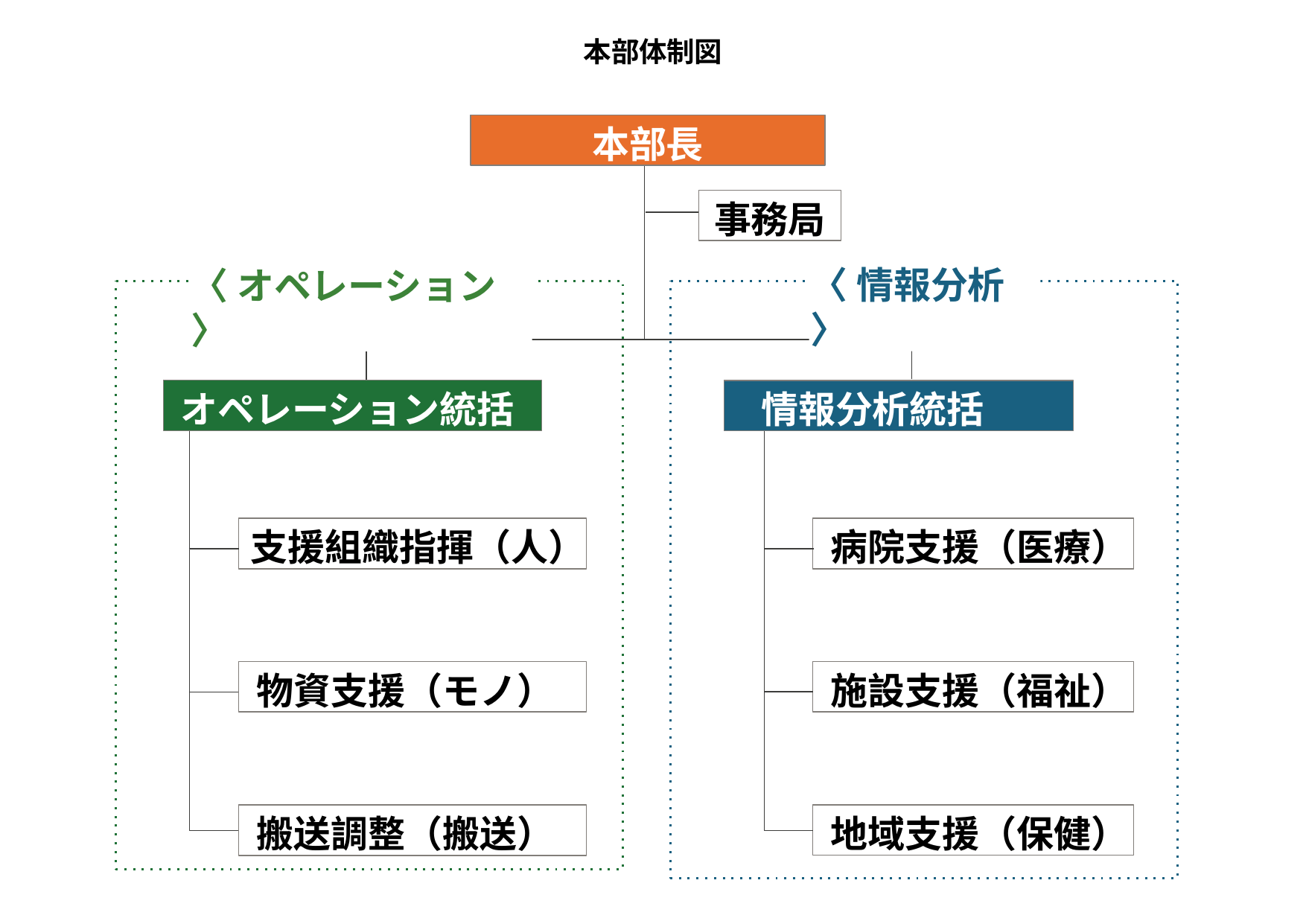

本部体制図
本部⻑

事務局

〈情報分析〉
〈オペレーション〉

オペレーション統括
情報分析統括

⽀援組織指揮（⼈）
病院⽀援（医療）

物資⽀援（モノ）
施設⽀援（福祉）

搬送調整（搬送）
地域⽀援（保健）